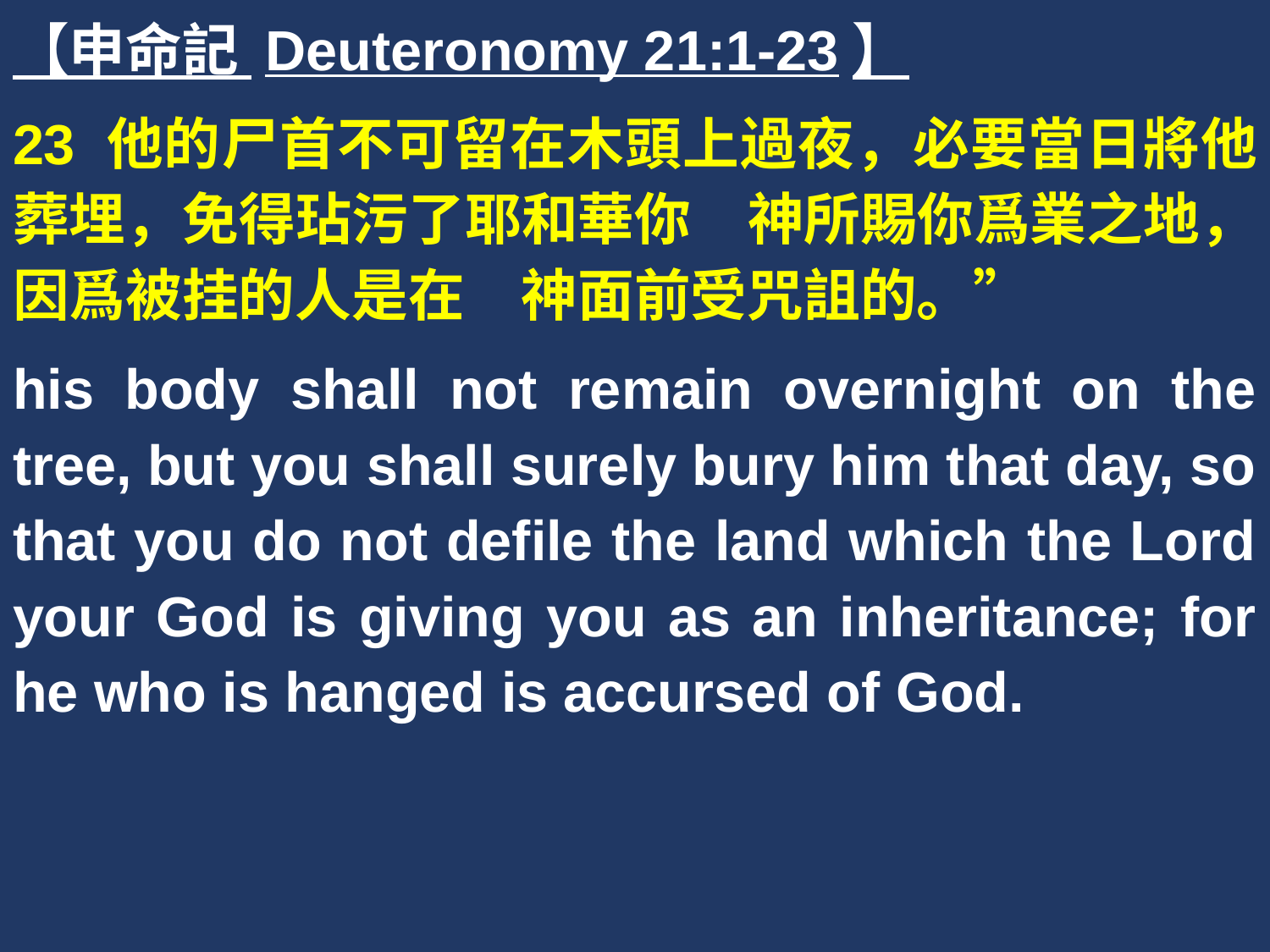

【申命記 Deuteronomy 21:1-23】
23 他的尸首不可留在木頭上過夜，必要當日將他葬埋，免得玷污了耶和華你　神所賜你爲業之地，因爲被挂的人是在　神面前受咒詛的。”
his body shall not remain overnight on the tree, but you shall surely bury him that day, so that you do not defile the land which the Lord your God is giving you as an inheritance; for he who is hanged is accursed of God.